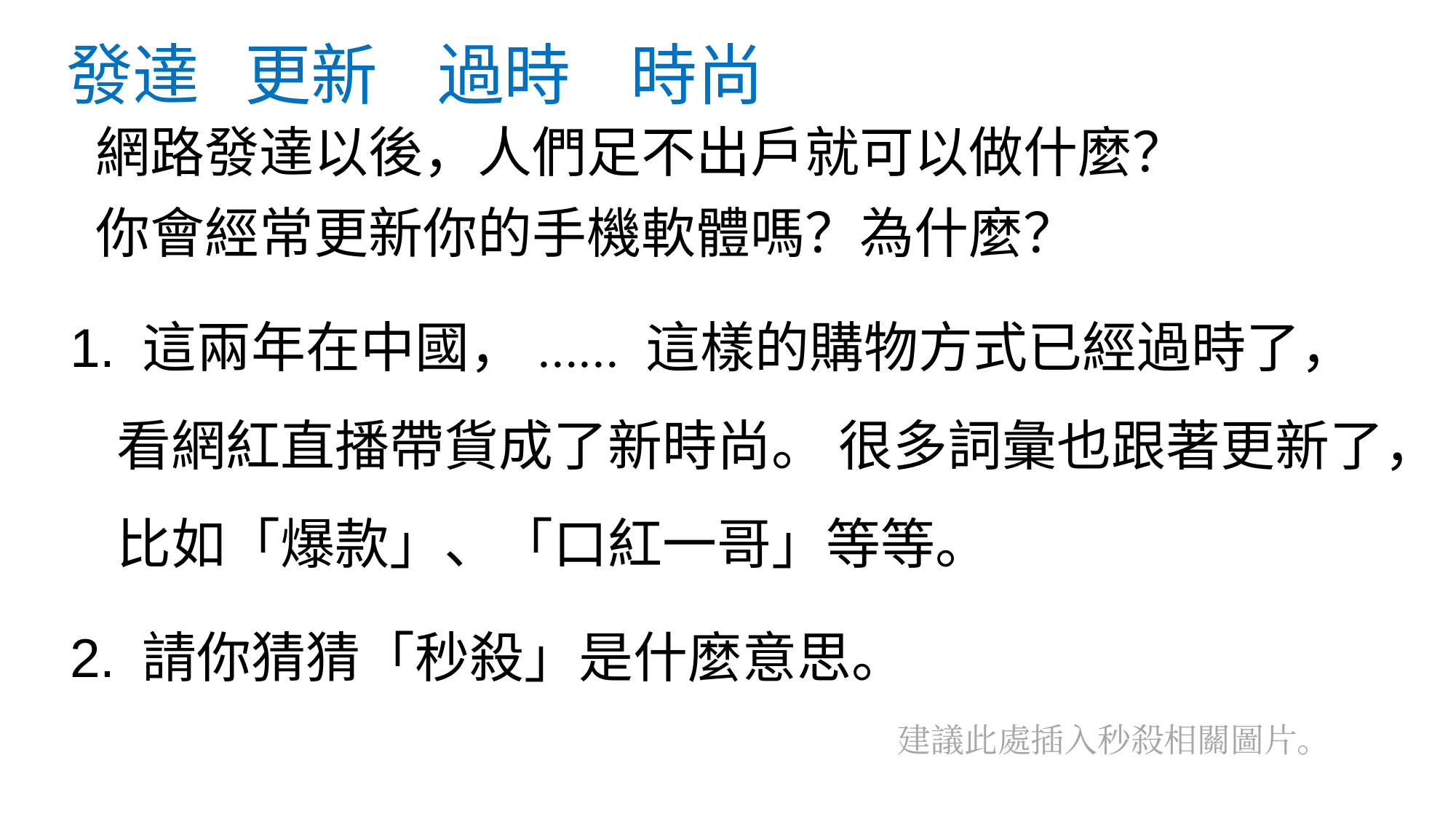

# 發達   更新    過時    時尚
 網路發達以後，人們足不出戶就可以做什麼？
 你會經常更新你的手機軟體嗎？為什麼？
 這兩年在中國，...... 這樣的購物方式已經過時了，看網紅直播帶貨成了新時尚。 很多詞彙也跟著更新了，比如「爆款」、「口紅一哥」等等。
 請你猜猜「秒殺」是什麼意思。
建議此處插入秒殺相關圖片。